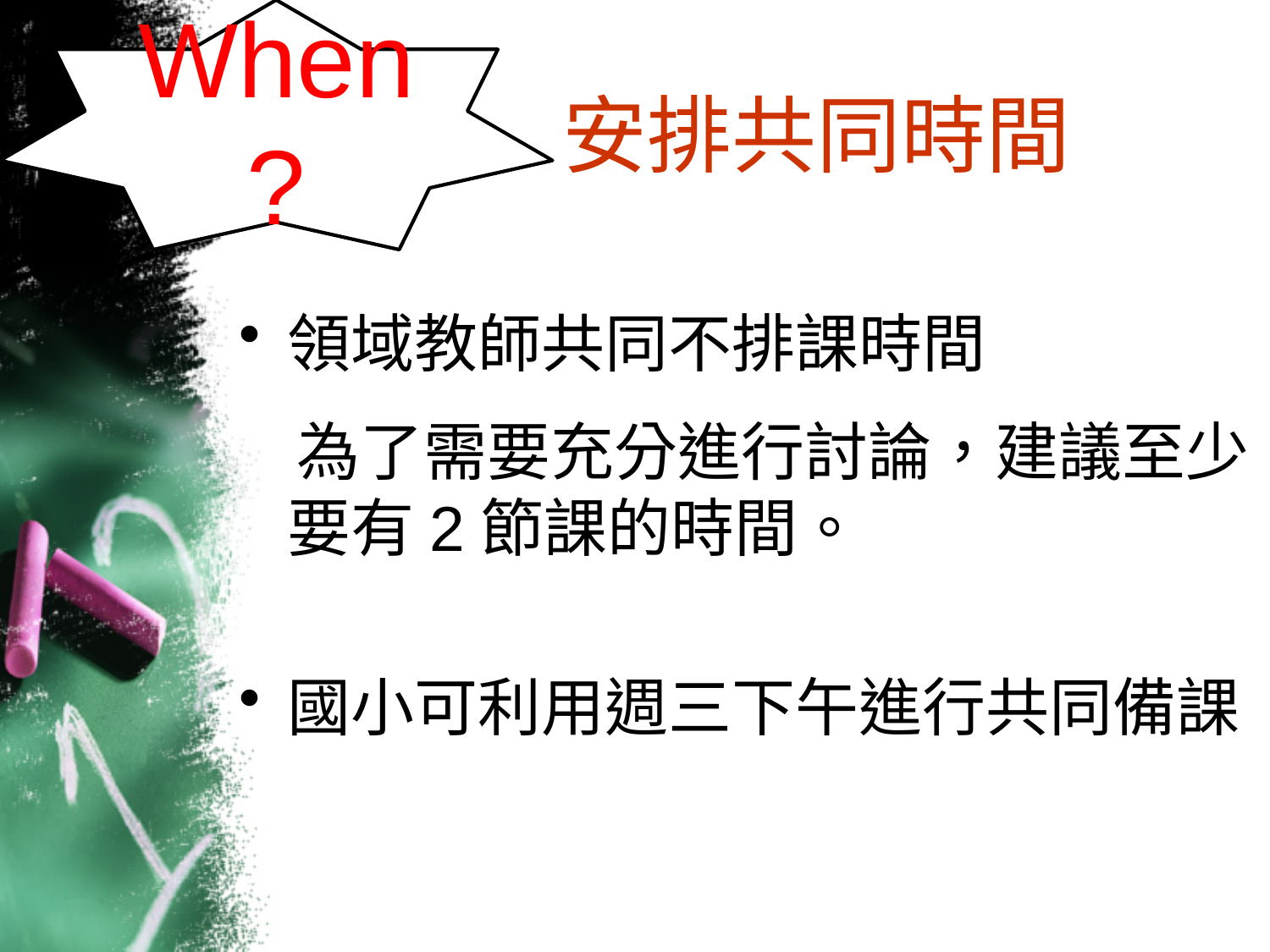

When?
安排共同時間
領域教師共同不排課時間
   為了需要充分進行討論，建議至少要有2節課的時間。

國小可利用週三下午進行共同備課